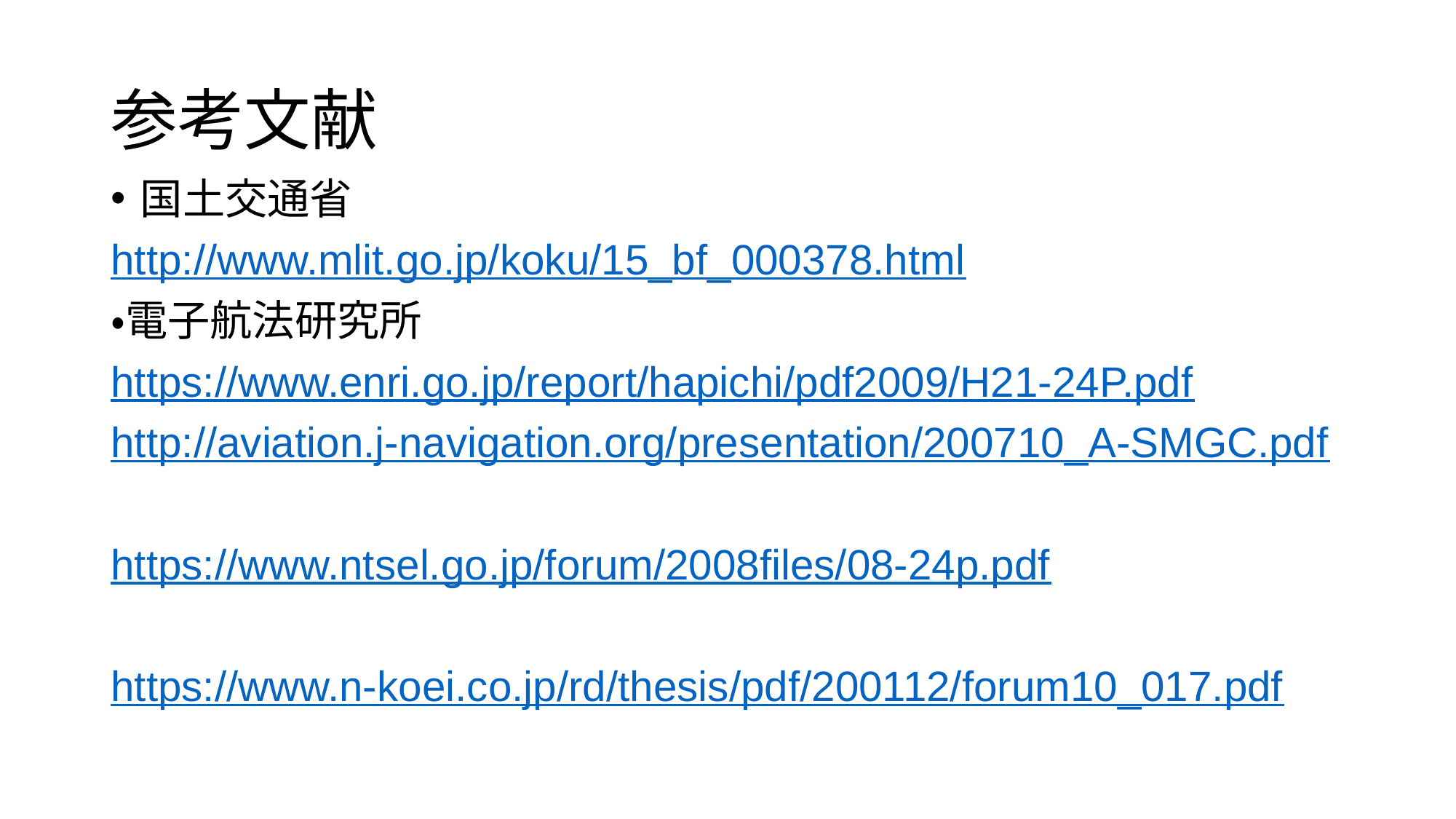

# 参考文献
国土交通省
http://www.mlit.go.jp/koku/15_bf_000378.html
・電子航法研究所
https://www.enri.go.jp/report/hapichi/pdf2009/H21-24P.pdf
http://aviation.j-navigation.org/presentation/200710_A-SMGC.pdf

https://www.ntsel.go.jp/forum/2008files/08-24p.pdf

https://www.n-koei.co.jp/rd/thesis/pdf/200112/forum10_017.pdf